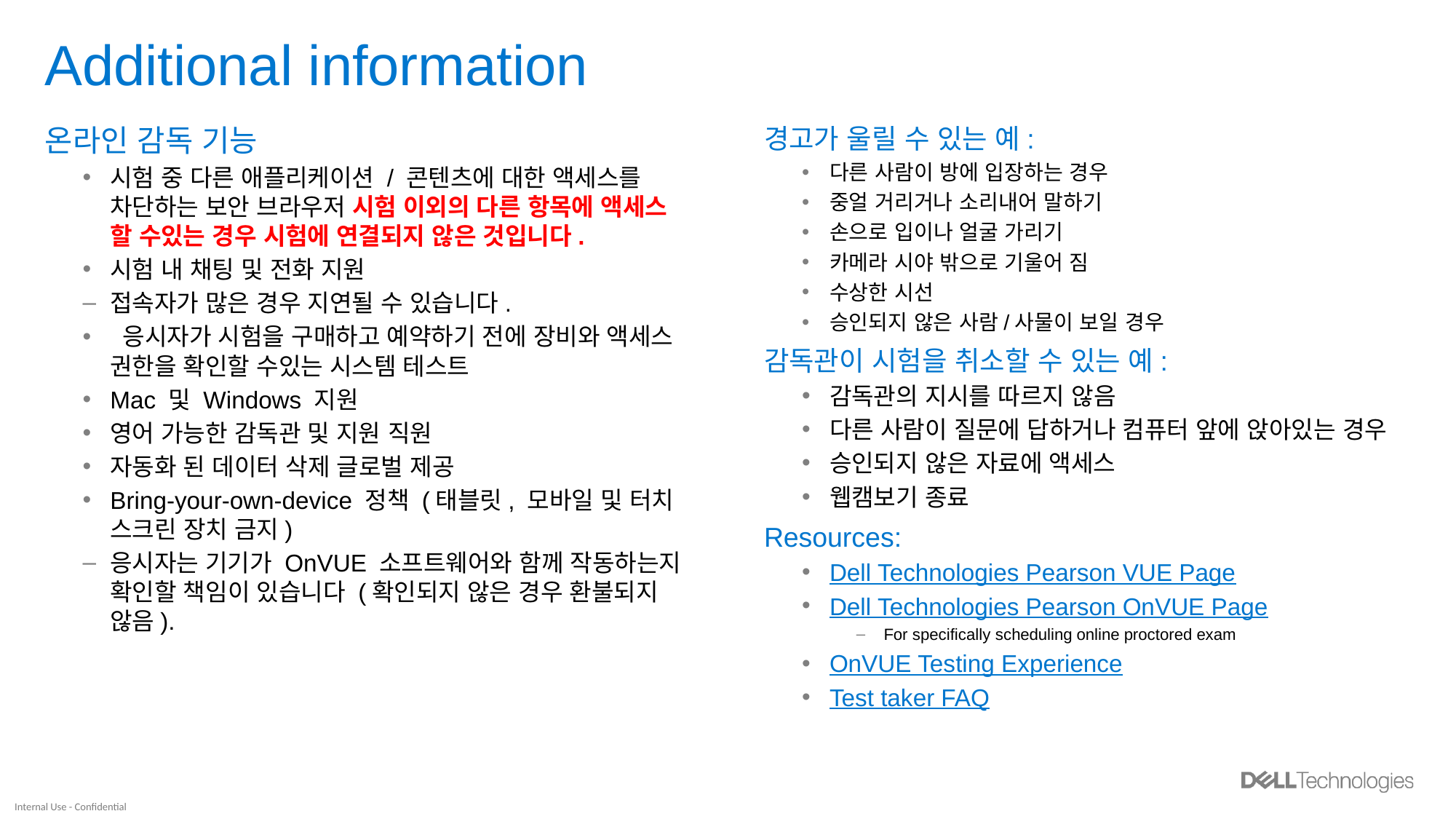

# Additional information
온라인 감독 기능
시험 중 다른 애플리케이션 / 콘텐츠에 대한 액세스를 차단하는 보안 브라우저 시험 이외의 다른 항목에 액세스 할 수있는 경우 시험에 연결되지 않은 것입니다.
시험 내 채팅 및 전화 지원
접속자가 많은 경우 지연될 수 있습니다.
 응시자가 시험을 구매하고 예약하기 전에 장비와 액세스 권한을 확인할 수있는 시스템 테스트
Mac 및 Windows 지원
영어 가능한 감독관 및 지원 직원
자동화 된 데이터 삭제 글로벌 제공
Bring-your-own-device 정책 (태블릿, 모바일 및 터치 스크린 장치 금지)
응시자는 기기가 OnVUE 소프트웨어와 함께 작동하는지 확인할 책임이 있습니다 (확인되지 않은 경우 환불되지 않음).

경고가 울릴 수 있는 예:
다른 사람이 방에 입장하는 경우
중얼 거리거나 소리내어 말하기
손으로 입이나 얼굴 가리기
카메라 시야 밖으로 기울어 짐
수상한 시선
승인되지 않은 사람/사물이 보일 경우
감독관이 시험을 취소할 수 있는 예:
감독관의 지시를 따르지 않음
다른 사람이 질문에 답하거나 컴퓨터 앞에 앉아있는 경우
승인되지 않은 자료에 액세스
웹캠보기 종료
Resources:
Dell Technologies Pearson VUE Page
Dell Technologies Pearson OnVUE Page
For specifically scheduling online proctored exam
OnVUE Testing Experience
Test taker FAQ